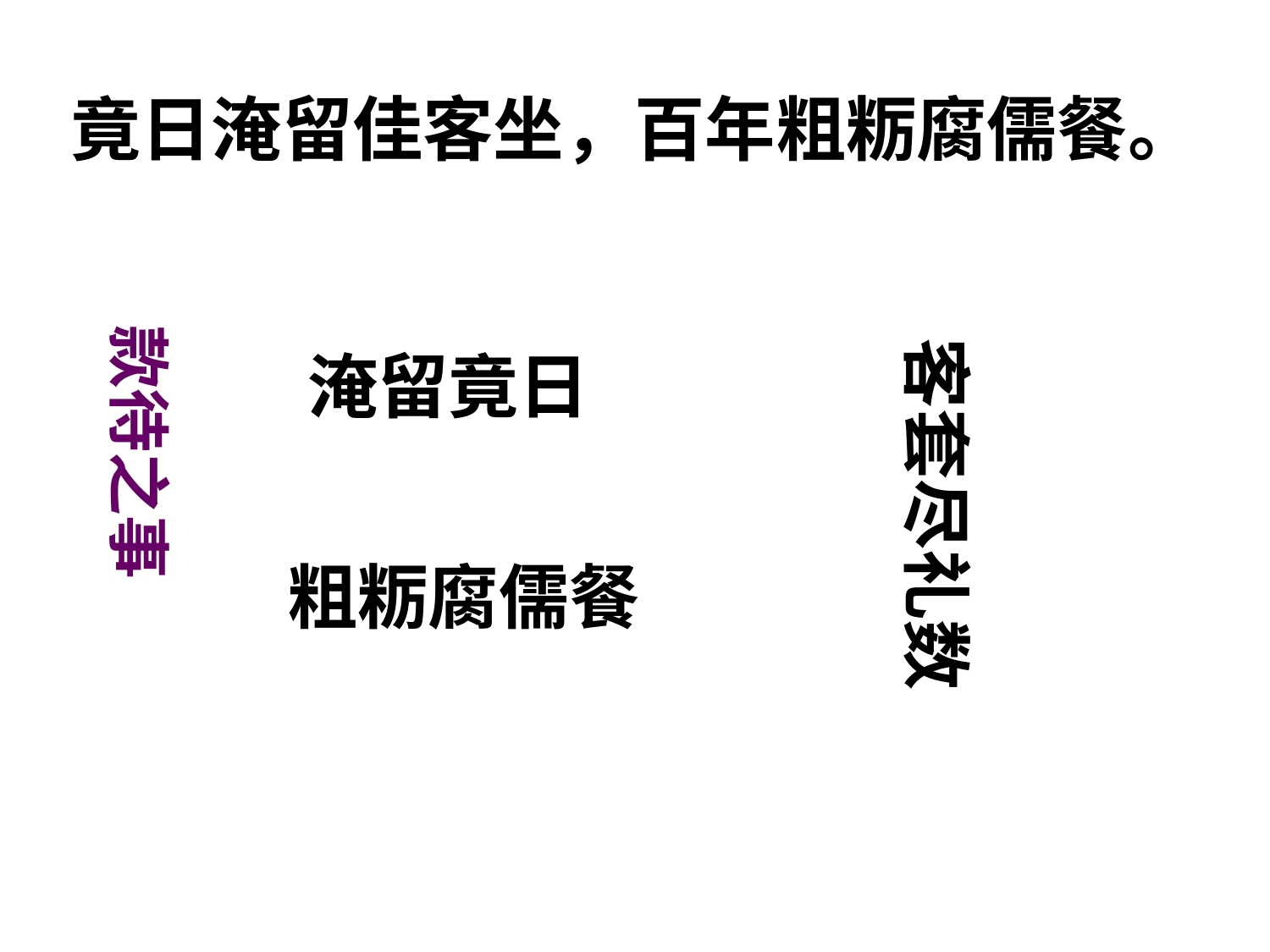

竟日淹留佳客坐，百年粗粝腐儒餐。
款待之事
客套尽礼数
淹留竟日
粗粝腐儒餐